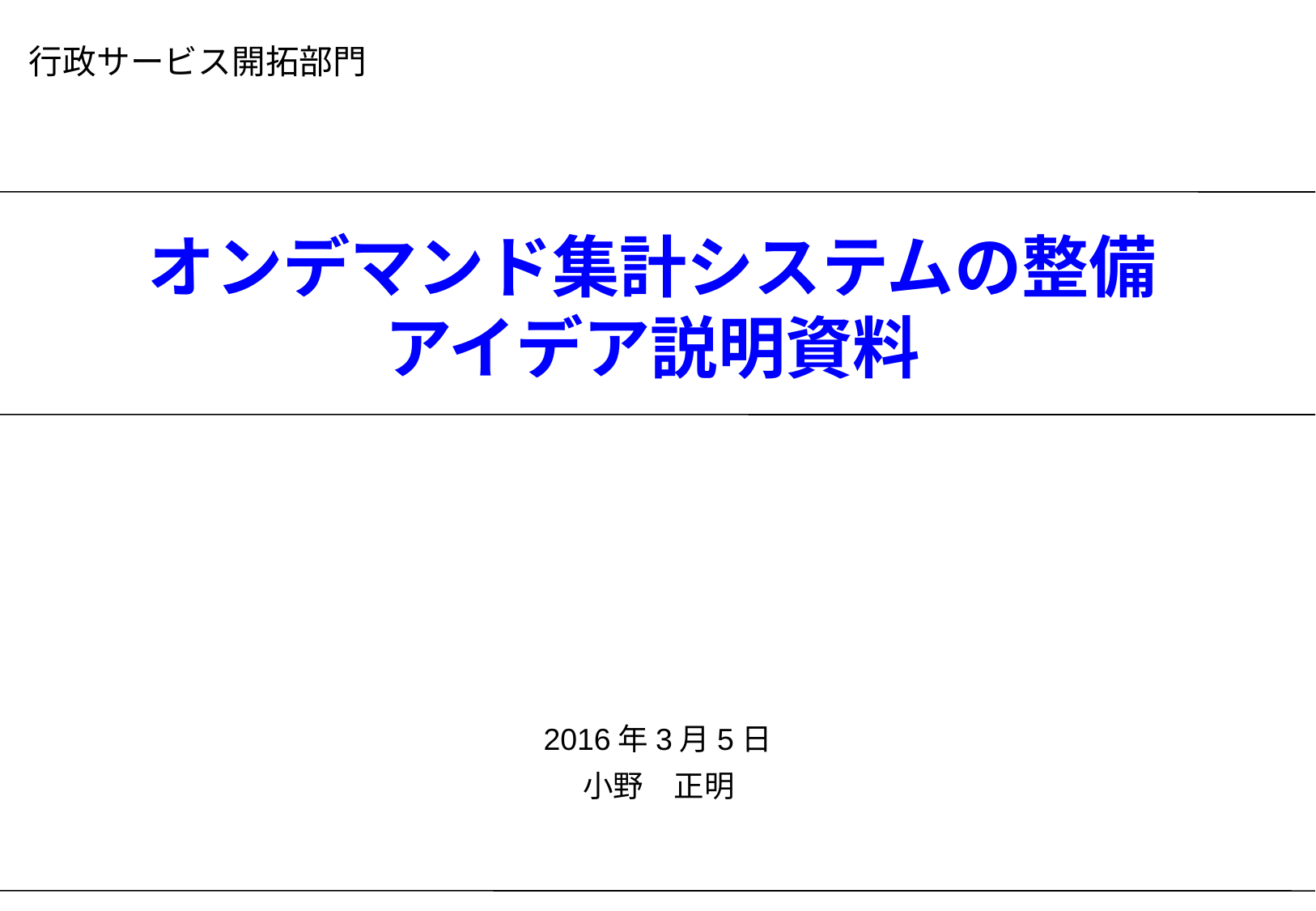

行政サービス開拓部門
オンデマンド集計システムの整備
アイデア説明資料
2016年3月5日
小野　正明